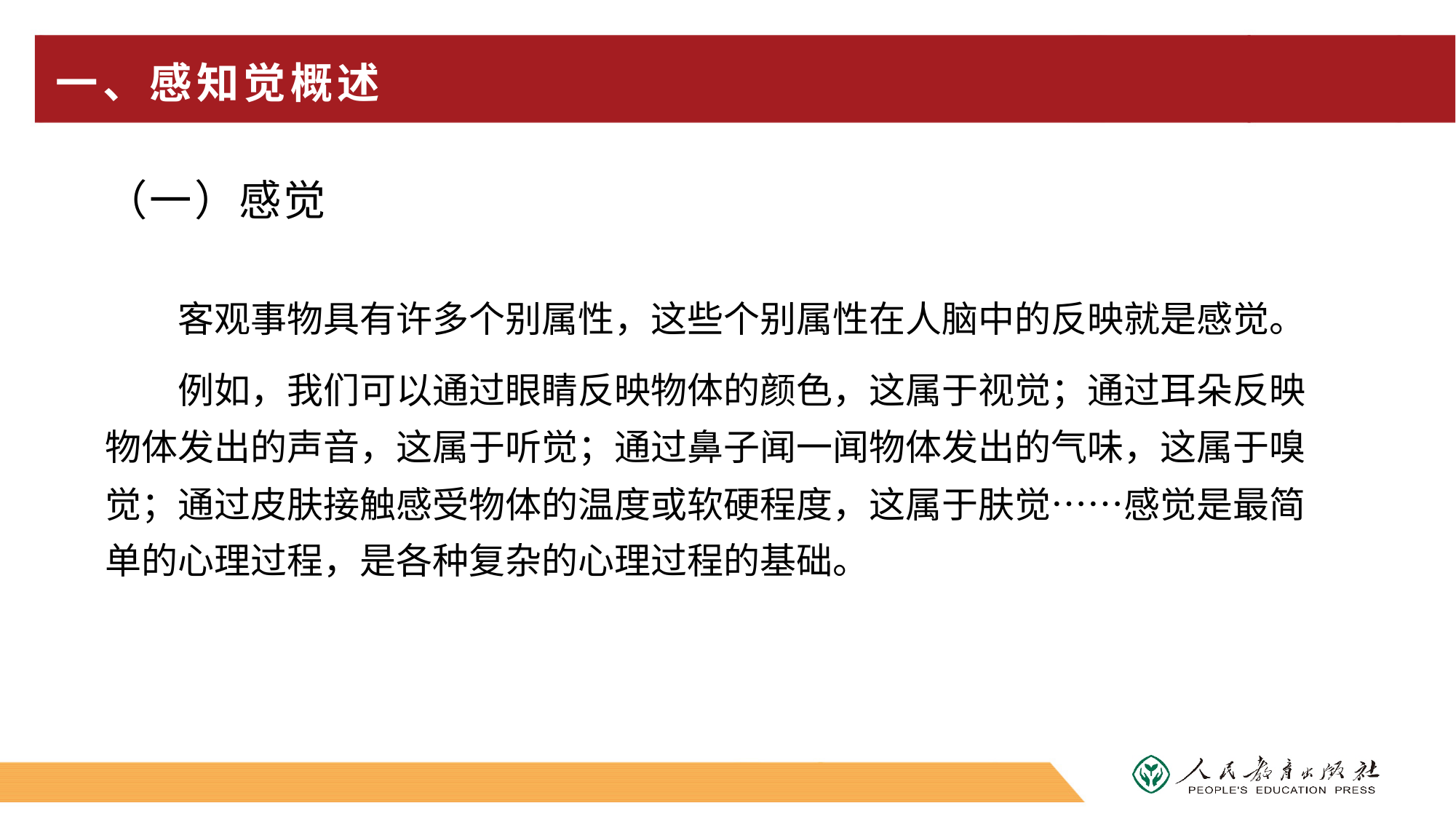

# 一、感知觉概述
（一）感觉
客观事物具有许多个别属性，这些个别属性在人脑中的反映就是感觉。
例如，我们可以通过眼睛反映物体的颜色，这属于视觉；通过耳朵反映物体发出的声音，这属于听觉；通过鼻子闻一闻物体发出的气味，这属于嗅觉；通过皮肤接触感受物体的温度或软硬程度，这属于肤觉……感觉是最简单的心理过程，是各种复杂的心理过程的基础。